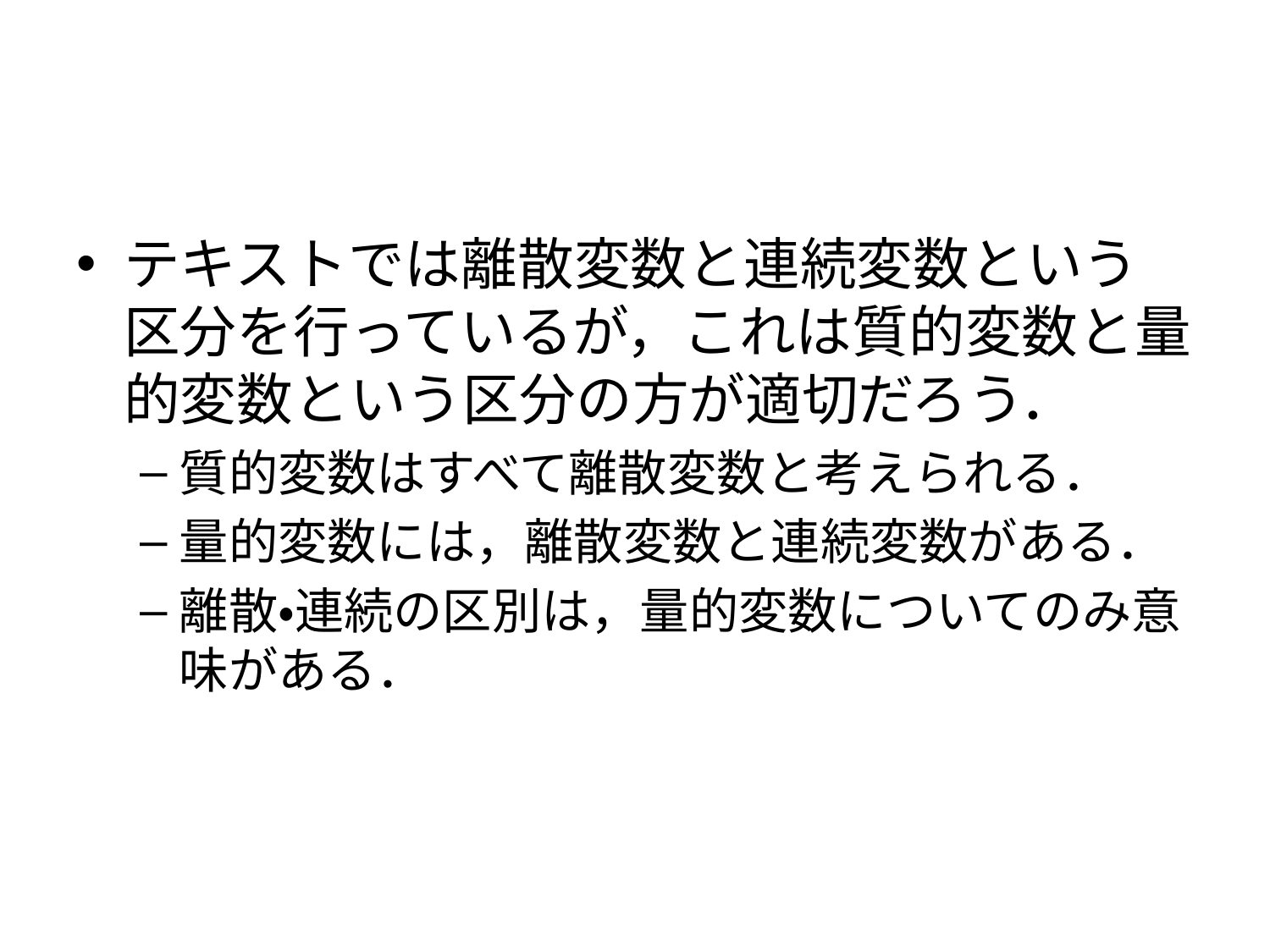

#
テキストでは離散変数と連続変数という区分を行っているが，これは質的変数と量的変数という区分の方が適切だろう．
質的変数はすべて離散変数と考えられる．
量的変数には，離散変数と連続変数がある．
離散・連続の区別は，量的変数についてのみ意味がある．